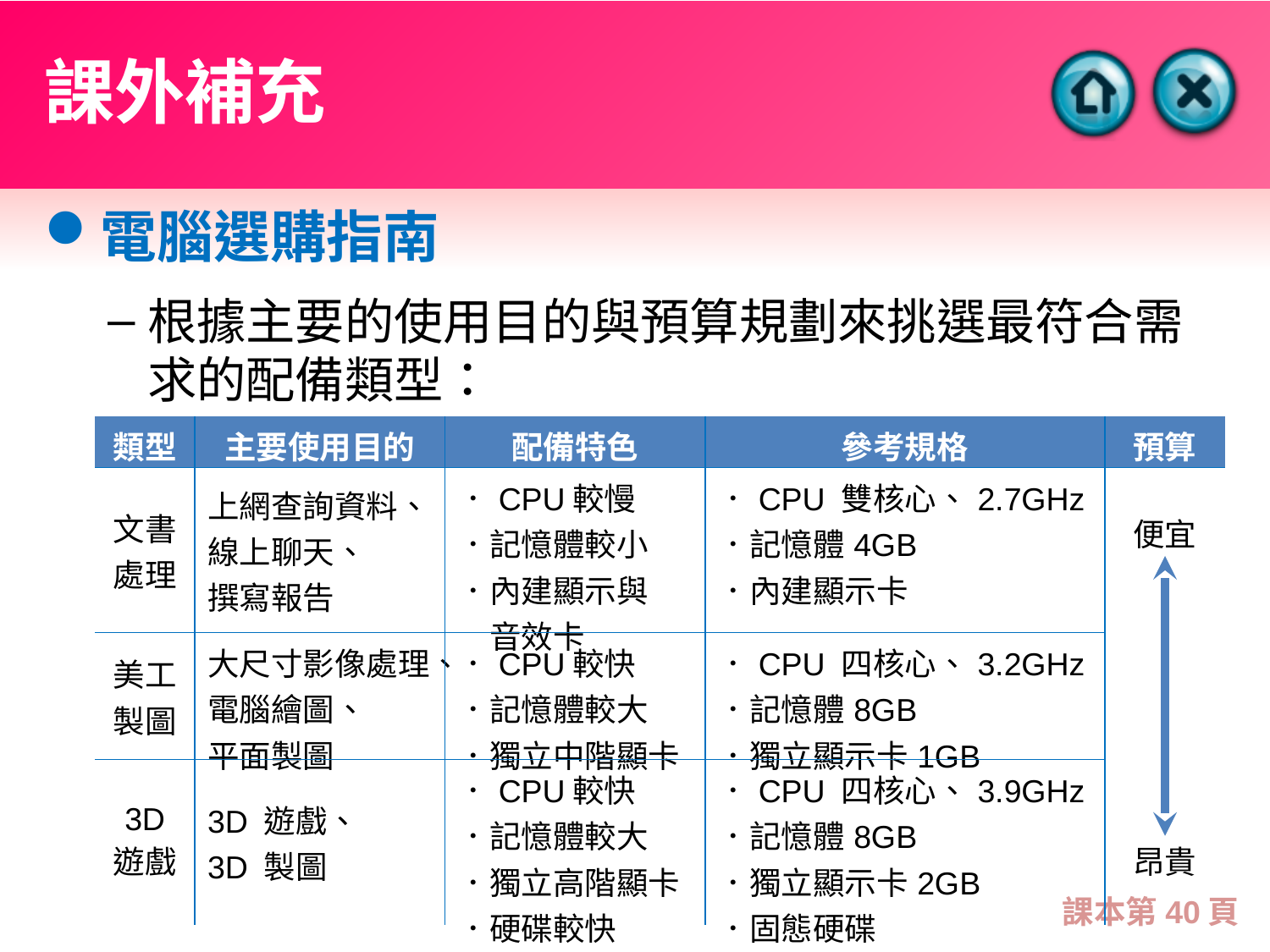

# 課外補充
電腦選購指南
根據主要的使用目的與預算規劃來挑選最符合需求的配備類型：
| 類型 | 主要使用目的 | 配備特色 | 參考規格 | 預算 |
| --- | --- | --- | --- | --- |
| 文書處理 | 上網查詢資料、線上聊天、 撰寫報告 | ．CPU較慢 ．記憶體較小 ．內建顯示與 　音效卡 | ．CPU 雙核心、2.7GHz ．記憶體4GB ．內建顯示卡 | 便宜 |
| 美工製圖 | 大尺寸影像處理、電腦繪圖、 平面製圖 | ．CPU較快 ．記憶體較大 ．獨立中階顯卡 | ．CPU 四核心、3.2GHz ．記憶體8GB ．獨立顯示卡1GB |  |
| 3D 遊戲 | 3D 遊戲、 3D 製圖 | ．CPU較快 ．記憶體較大 ．獨立高階顯卡 ．硬碟較快 | ．CPU 四核心、3.9GHz ．記憶體8GB ．獨立顯示卡2GB ．固態硬碟 | 昂貴 |
課本第40頁